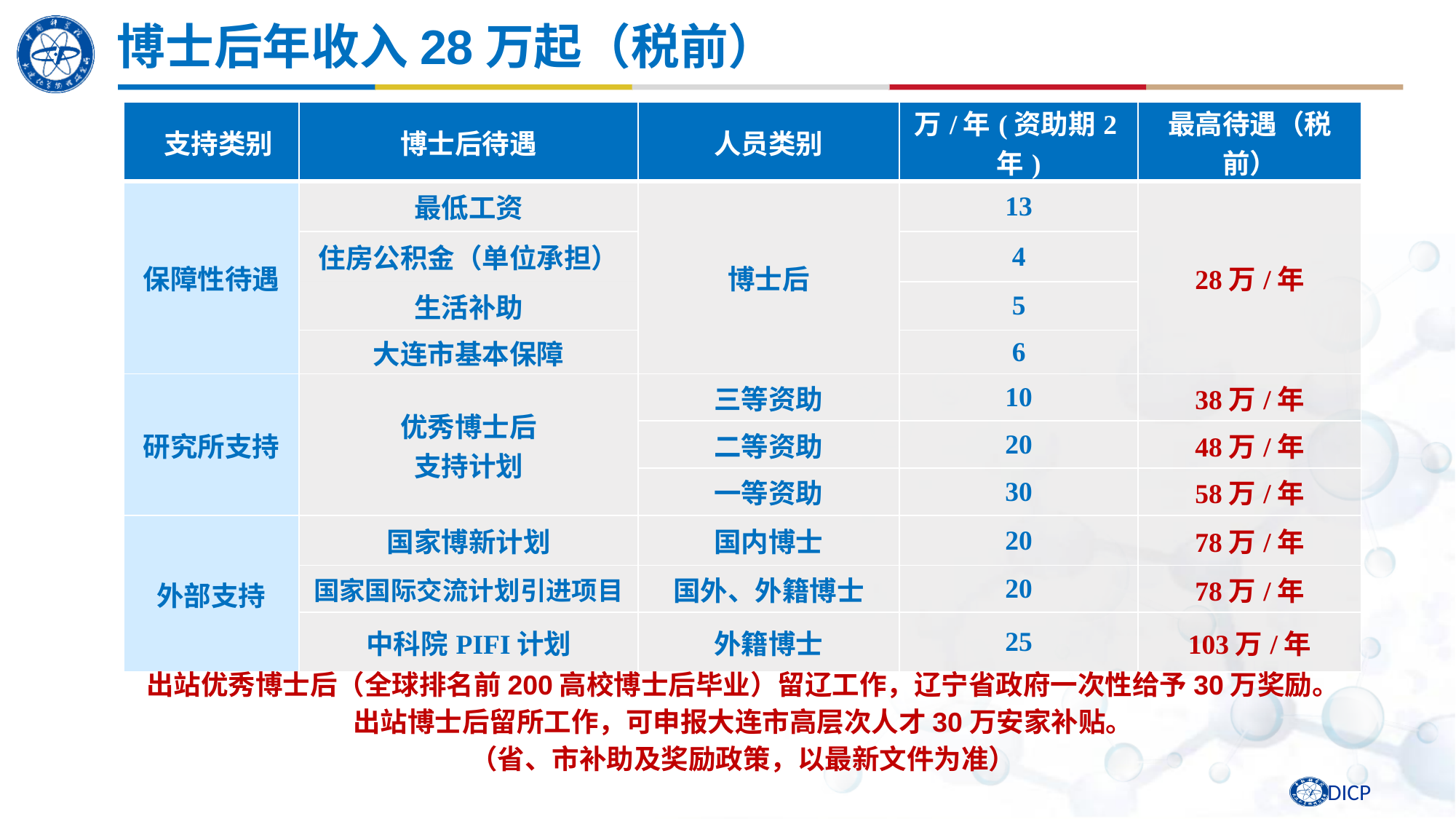

博士后年收入28万起（税前）
3
| 支持类别 | 博士后待遇 | 人员类别 | 万/年(资助期2年) | 最高待遇（税前） |
| --- | --- | --- | --- | --- |
| 保障性待遇 | 最低工资 | 博士后 | 13 | 28万/年 |
|  | 住房公积金（单位承担） |  | 4 |  |
|  | 生活补助 |  |  |  |
|  |  |  | 5 |  |
|  | 大连市基本保障 |  | 6 |  |
| 研究所支持 | 优秀博士后 支持计划 | 三等资助 | 10 | 38万/年 |
|  |  | 二等资助 | 20 | 48万/年 |
|  |  | 一等资助 | 30 | 58万/年 |
| 外部支持 | 国家博新计划 | 国内博士 | 20 | 78万/年 |
|  | 国家国际交流计划引进项目 | 国外、外籍博士 | 20 | 78万/年 |
|  | 中科院PIFI计划 | 外籍博士 | 25 | 103万/年 |
出站优秀博士后（全球排名前200高校博士后毕业）留辽工作，辽宁省政府一次性给予30万奖励。
出站博士后留所工作，可申报大连市高层次人才30万安家补贴。
（省、市补助及奖励政策，以最新文件为准）